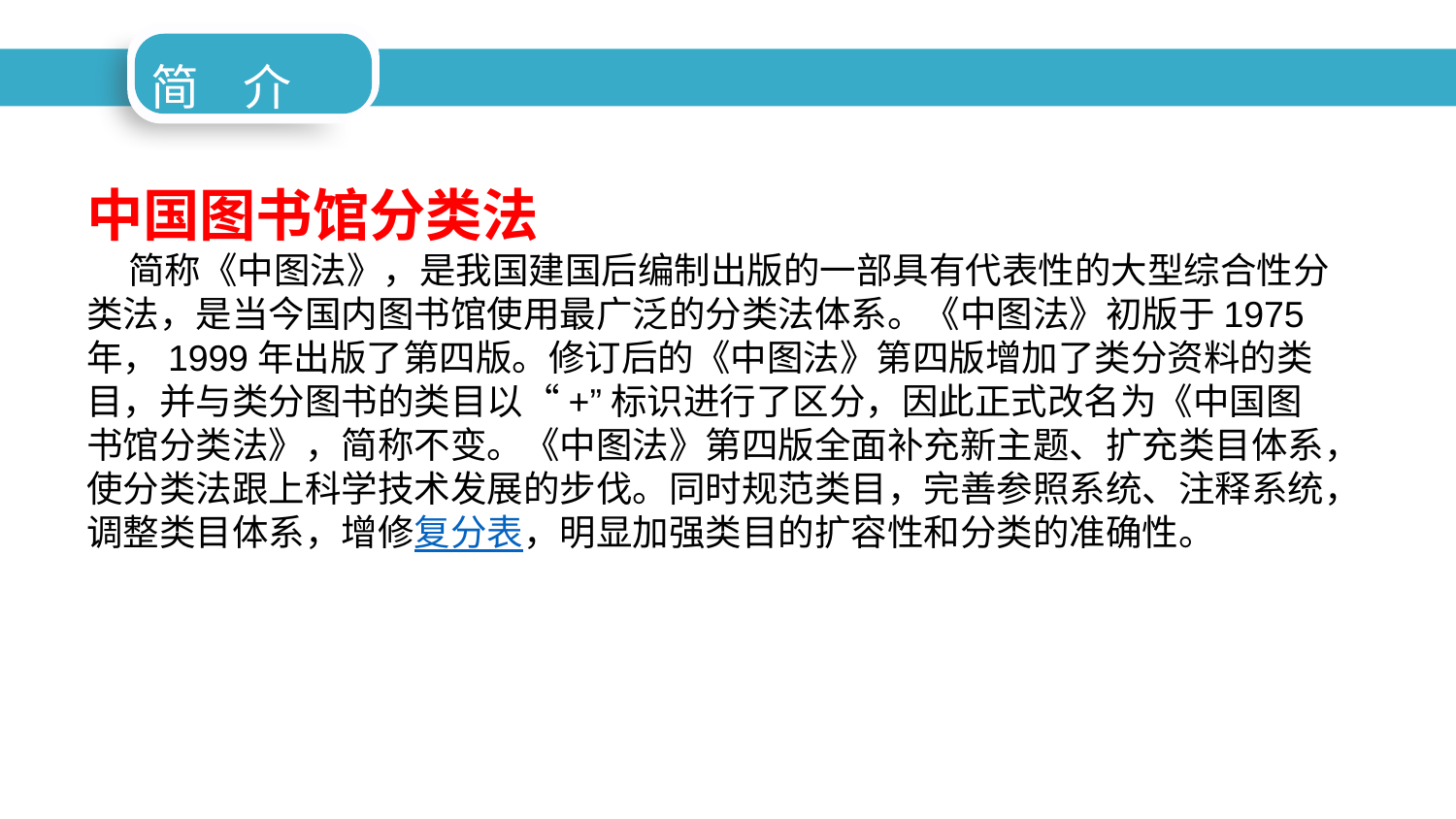

简    介

中国图书馆分类法
    简称《中图法》，是我国建国后编制出版的一部具有代表性的大型综合性分类法，是当今国内图书馆使用最广泛的分类法体系。《中图法》初版于1975年，1999年出版了第四版。修订后的《中图法》第四版增加了类分资料的类目，并与类分图书的类目以“+”标识进行了区分，因此正式改名为《中国图书馆分类法》，简称不变。《中图法》第四版全面补充新主题、扩充类目体系，使分类法跟上科学技术发展的步伐。同时规范类目，完善参照系统、注释系统，调整类目体系，增修复分表，明显加强类目的扩容性和分类的准确性。